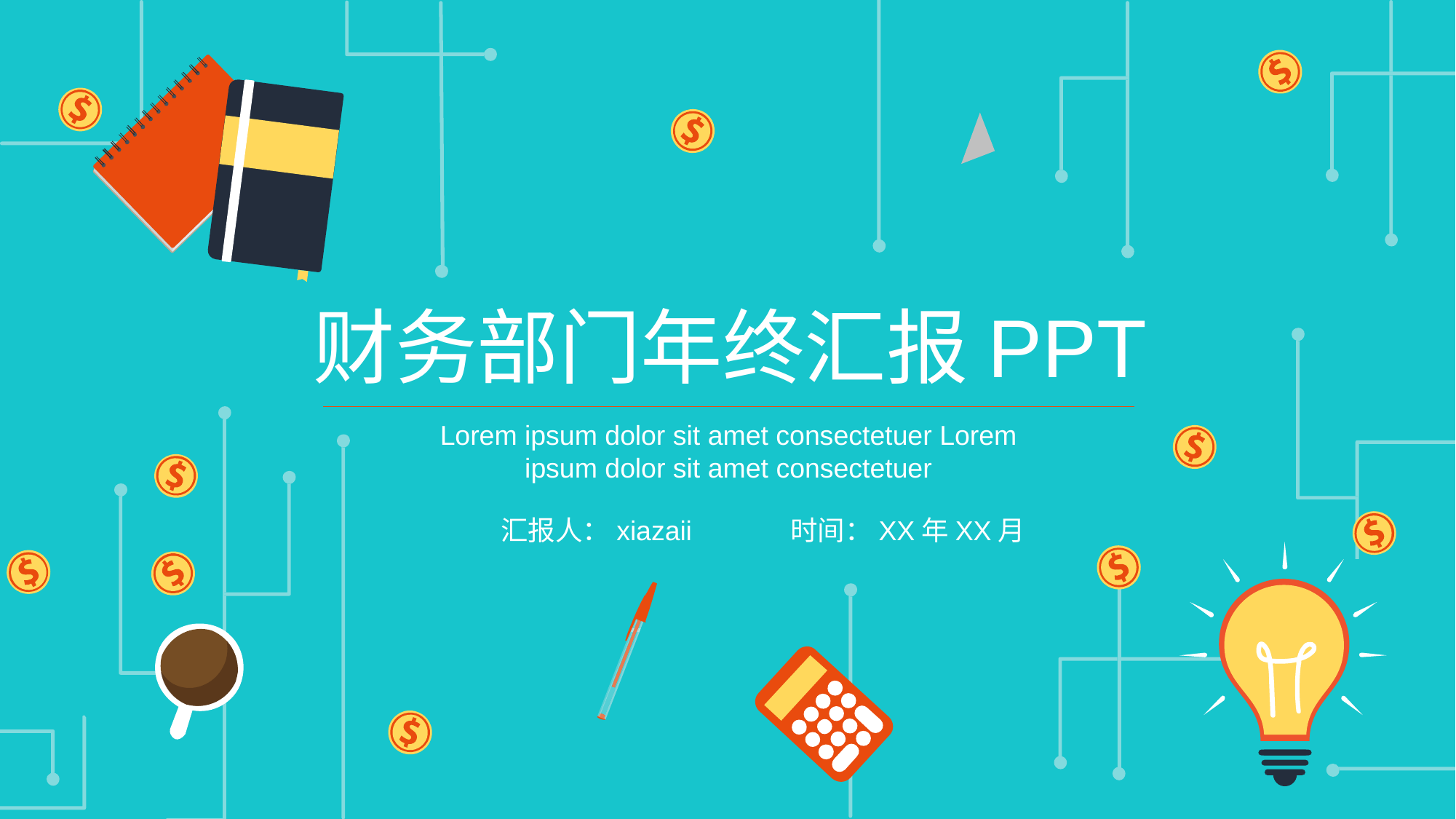

财务部门年终汇报PPT

Lorem ipsum dolor sit amet consectetuer Lorem ipsum dolor sit amet consectetuer

汇报人：xiazaii            时间：XX年XX月